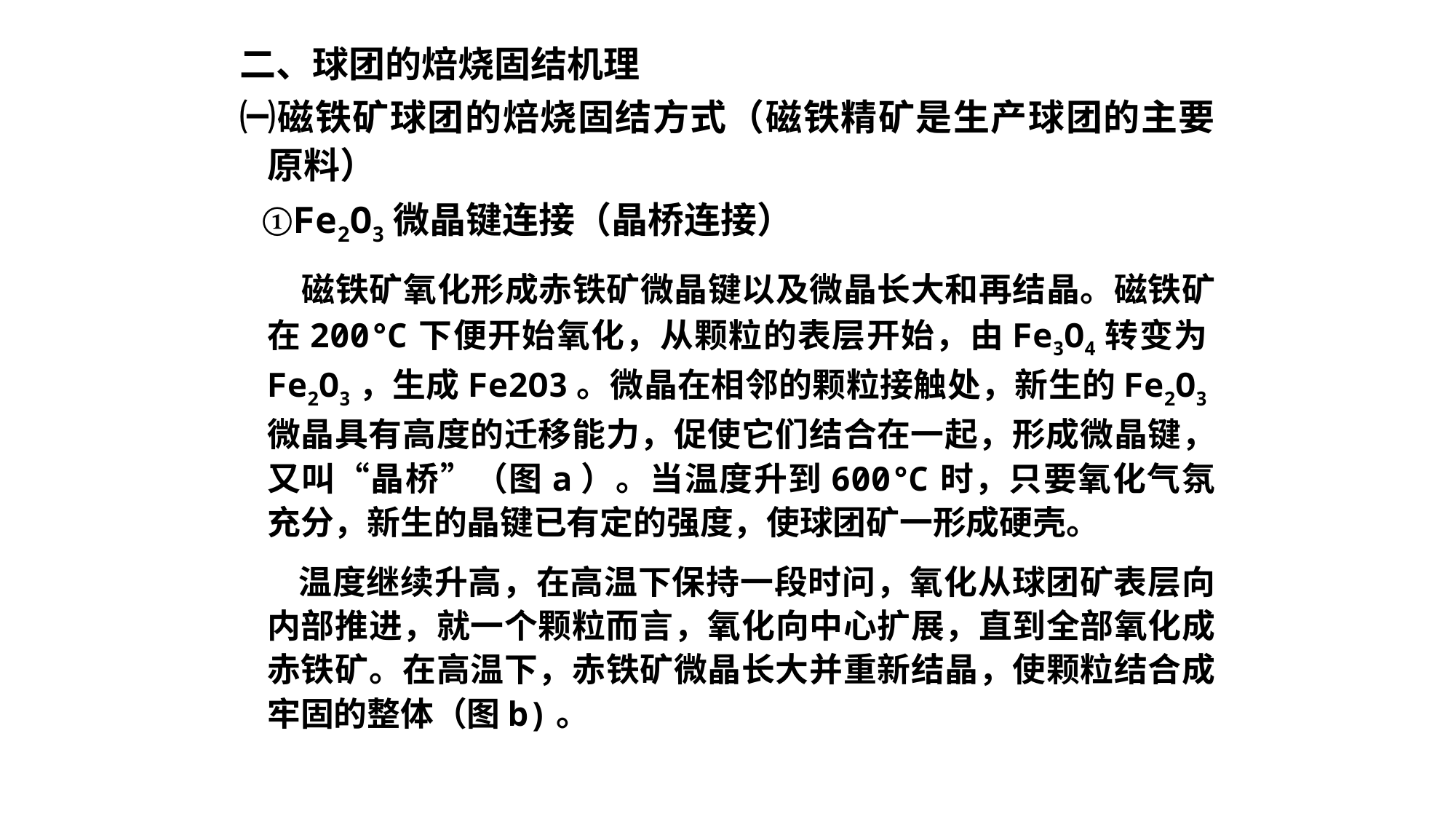

二、球团的焙烧固结机理
㈠磁铁矿球团的焙烧固结方式（磁铁精矿是生产球团的主要原料）
 ①Fe2O3微晶键连接（晶桥连接）
      磁铁矿氧化形成赤铁矿微晶键以及微晶长大和再结晶。磁铁矿在200℃下便开始氧化，从颗粒的表层开始，由Fe3O4转变为Fe2O3，生成Fe2O3。微晶在相邻的颗粒接触处，新生的Fe2O3微晶具有高度的迁移能力，促使它们结合在一起，形成微晶键，又叫“晶桥”（图a）。当温度升到600℃时，只要氧化气氛充分，新生的晶键已有定的强度，使球团矿一形成硬壳。
      温度继续升高，在高温下保持一段时问，氧化从球团矿表层向内部推进，就一个颗粒而言，氧化向中心扩展，直到全部氧化成赤铁矿。在高温下，赤铁矿微晶长大并重新结晶，使颗粒结合成牢固的整体（图b)。
41